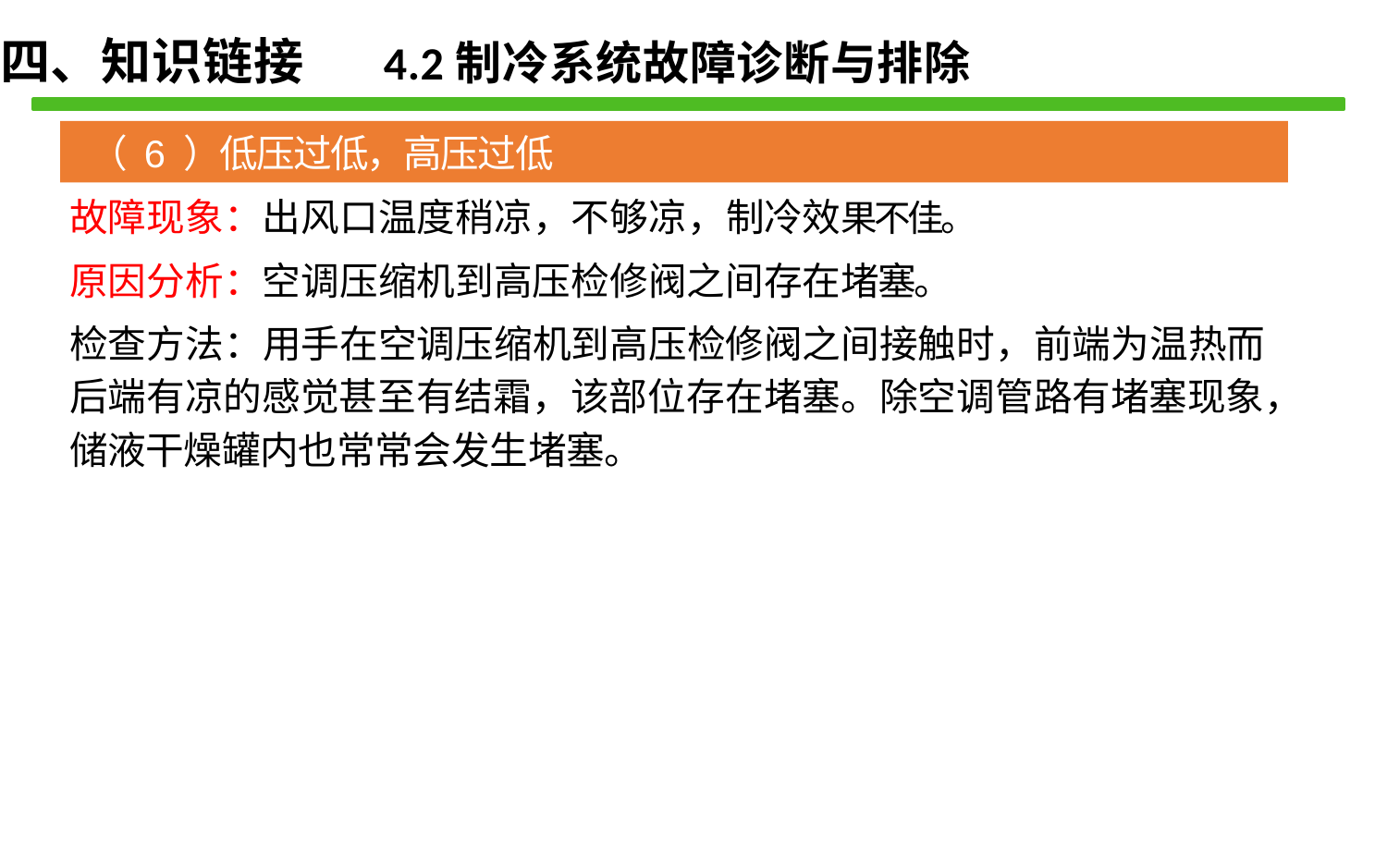

四、知识链接     4.2制冷系统故障诊断与排除

（ 6 ）低压过低，高压过低

故障现象：出风口温度稍凉，不够凉，制冷效果不佳。
原因分析：空调压缩机到高压检修阀之间存在堵塞。
检查方法：用手在空调压缩机到高压检修阀之间接触时，前端为温热而后端有凉的感觉甚至有结霜，该部位存在堵塞。除空调管路有堵塞现象，储液干燥罐内也常常会发生堵塞。